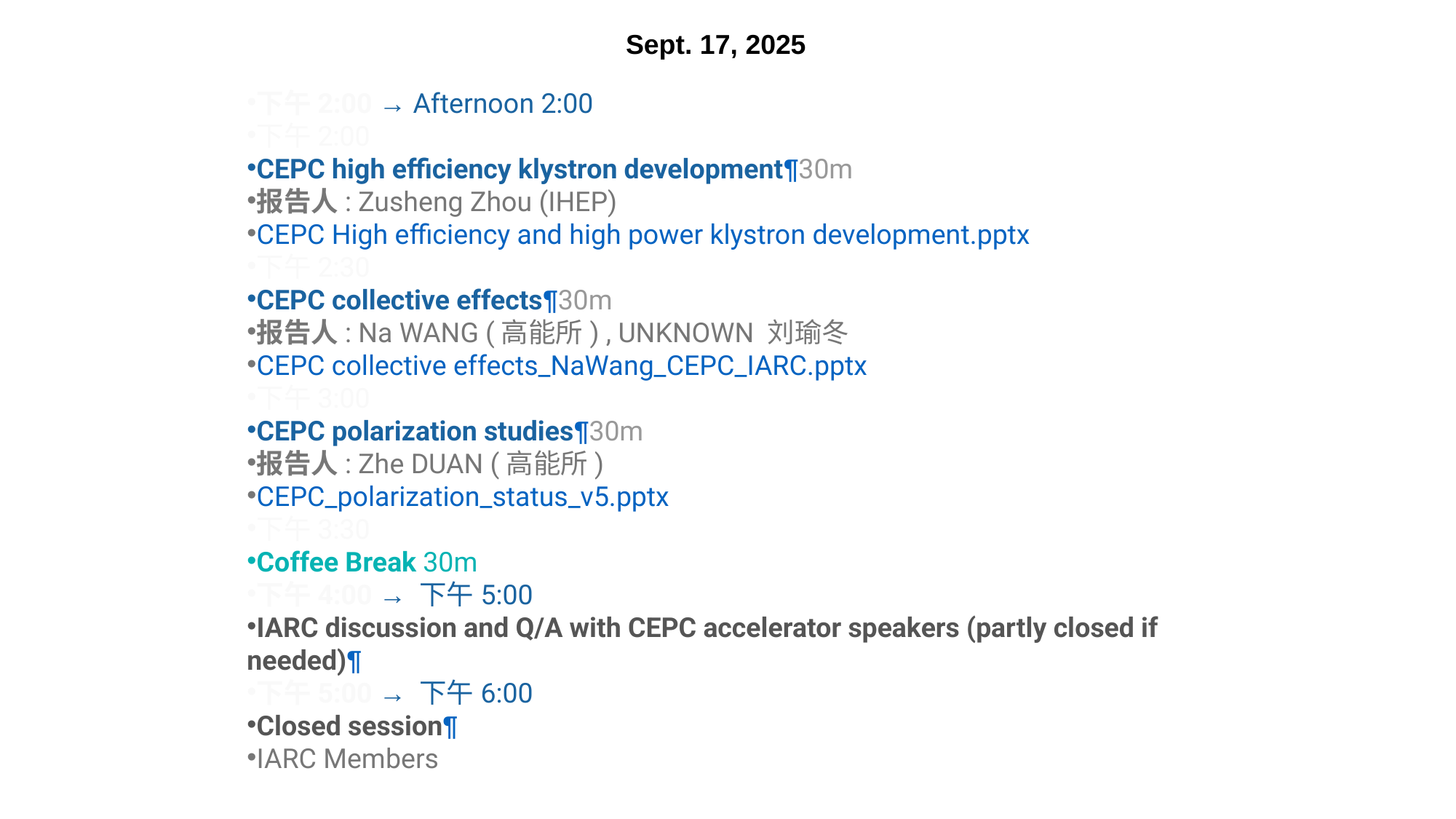

Sept. 17, 2025
下午2:00 → Afternoon 2:00
下午2:00
CEPC high efficiency klystron development¶30m
报告人: Zusheng Zhou (IHEP)
CEPC High efficiency and high power klystron development.pptx
下午2:30
CEPC collective effects¶30m
报告人: Na WANG (高能所) , UNKNOWN 刘瑜冬
CEPC collective effects_NaWang_CEPC_IARC.pptx
下午3:00
CEPC polarization studies¶30m
报告人: Zhe DUAN (高能所)
CEPC_polarization_status_v5.pptx
下午3:30
Coffee Break 30m
下午4:00 → 下午5:00
IARC discussion and Q/A with CEPC accelerator speakers (partly closed if needed)¶
下午5:00 → 下午6:00
Closed session¶
IARC Members